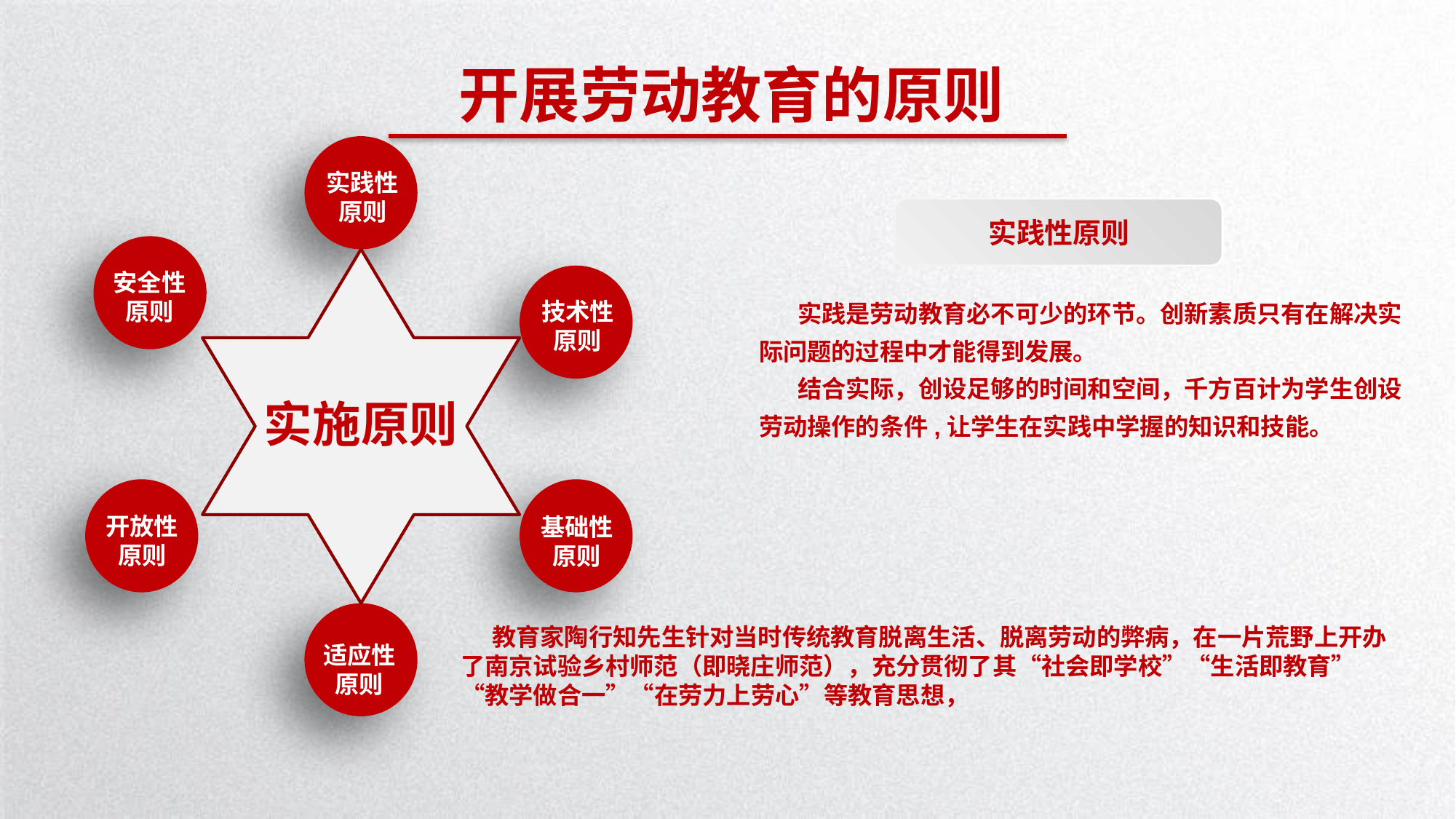

开展劳动教育的原则

实践性原则

实践性原则

安全性原则
      实践是劳动教育必不可少的环节。创新素质只有在解决实际问题的过程中才能得到发展。
      结合实际，创设足够的时间和空间，千方百计为学生创设劳动操作的条件,让学生在实践中学握的知识和技能。
技术性原则
实施原则

开放性原则
基础性原则

      教育家陶行知先生针对当时传统教育脱离生活、脱离劳动的弊病，在一片荒野上开办了南京试验乡村师范（即晓庄师范），充分贯彻了其“社会即学校”“生活即教育”“教学做合一”“在劳力上劳心”等教育思想，
适应性原则